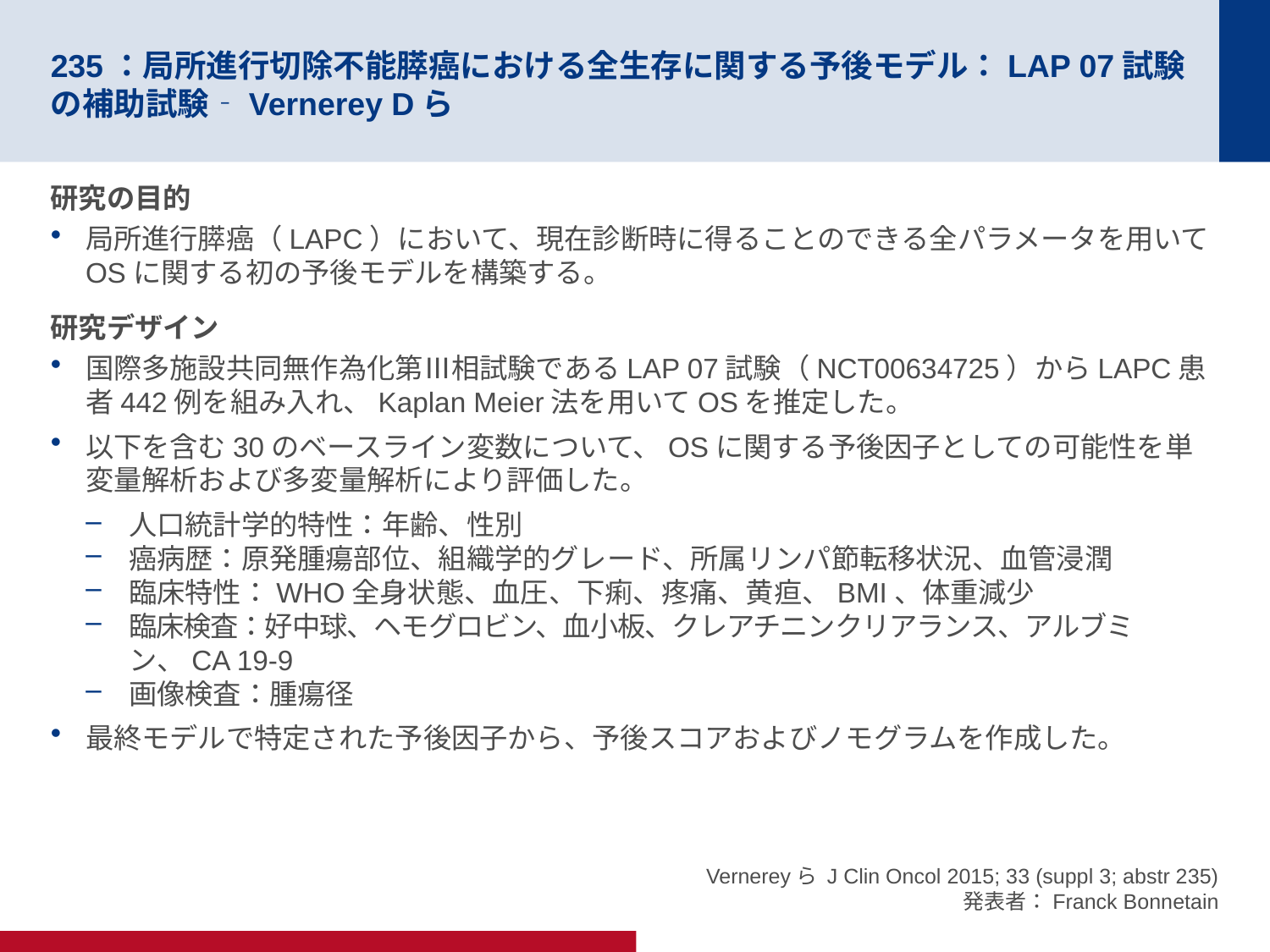

# 235：局所進行切除不能膵癌における全生存に関する予後モデル：LAP 07試験の補助試験‐Vernerey Dら
研究の目的
局所進行膵癌（LAPC）において、現在診断時に得ることのできる全パラメータを用いてOSに関する初の予後モデルを構築する。
研究デザイン
国際多施設共同無作為化第Ⅲ相試験であるLAP 07試験（NCT00634725）からLAPC患者442例を組み入れ、Kaplan Meier法を用いてOSを推定した。
以下を含む30のベースライン変数について、OSに関する予後因子としての可能性を単変量解析および多変量解析により評価した。
人口統計学的特性：年齢、性別
癌病歴：原発腫瘍部位、組織学的グレード、所属リンパ節転移状況、血管浸潤
臨床特性：WHO全身状態、血圧、下痢、疼痛、黄疸、BMI、体重減少
臨床検査：好中球、ヘモグロビン、血小板、クレアチニンクリアランス、アルブミン、CA 19-9
画像検査：腫瘍径
最終モデルで特定された予後因子から、予後スコアおよびノモグラムを作成した。
Vernereyら J Clin Oncol 2015; 33 (suppl 3; abstr 235)
発表者：Franck Bonnetain